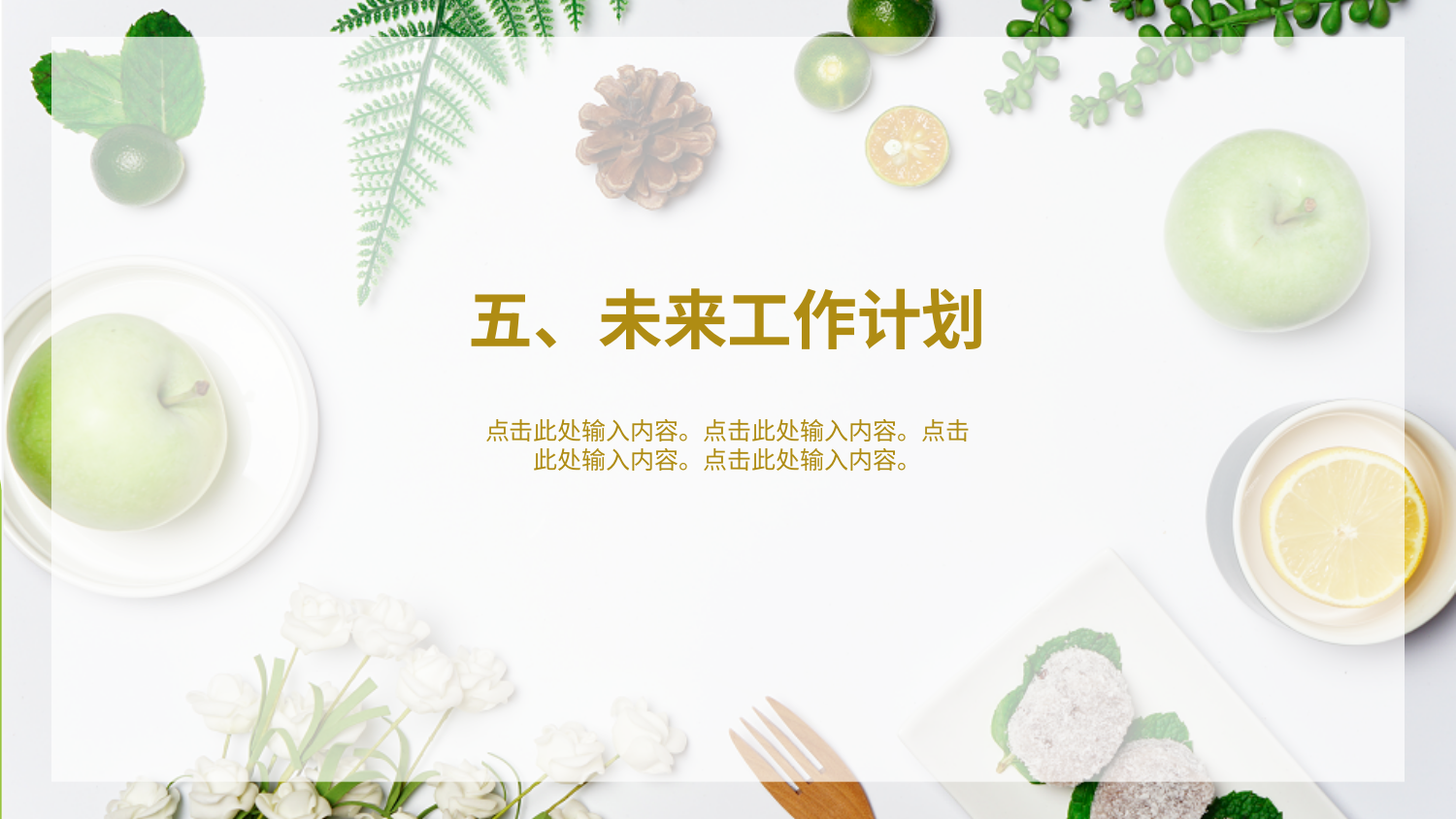

五、未来工作计划
点击此处输入内容。点击此处输入内容。点击此处输入内容。点击此处输入内容。